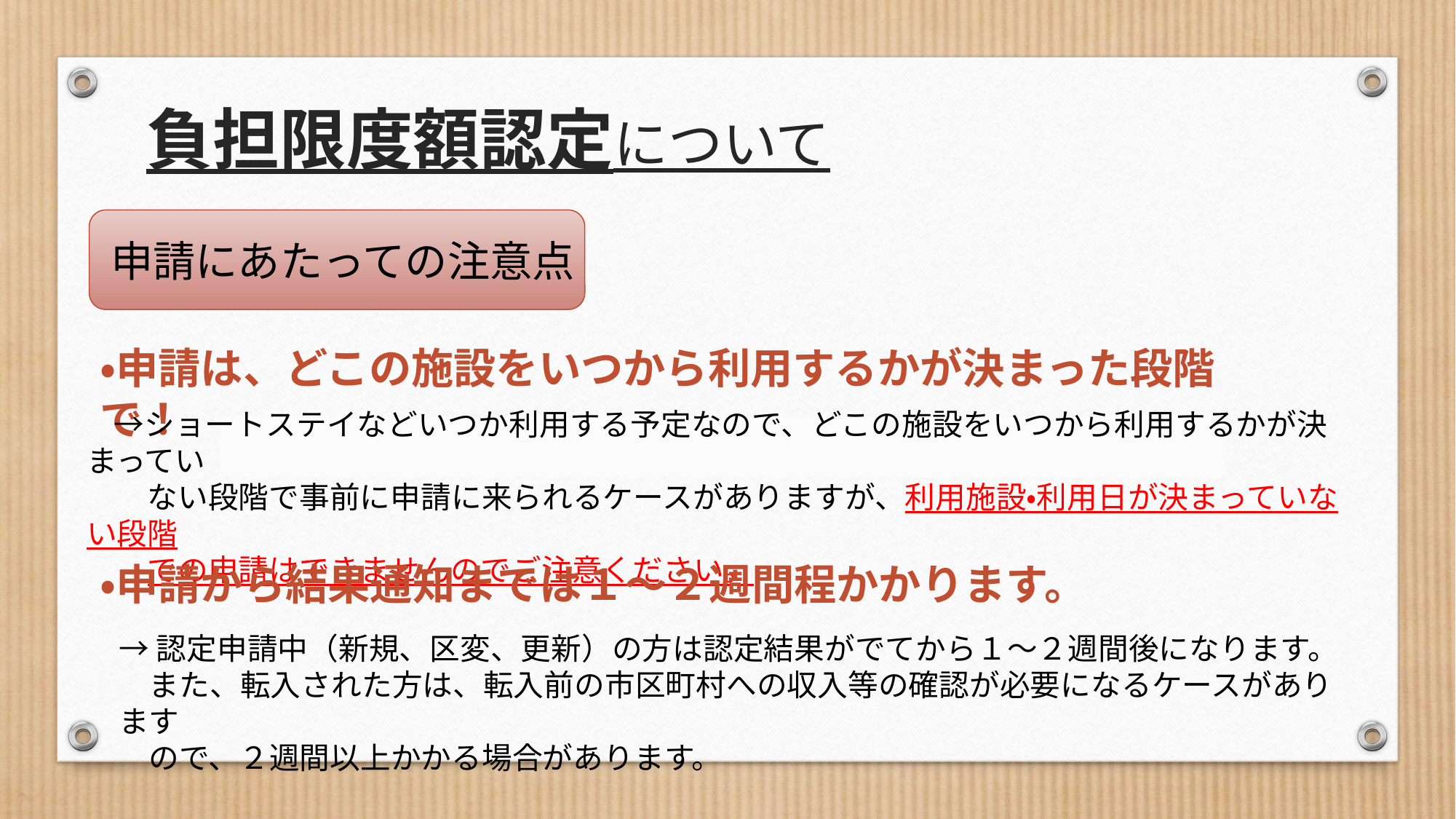

# 負担限度額認定について

申請にあたっての注意点
・申請は、どこの施設をいつから利用するかが決まった段階で！
　→ショートステイなどいつか利用する予定なので、どこの施設をいつから利用するかが決まってい
　　ない段階で事前に申請に来られるケースがありますが、利用施設・利用日が決まっていない段階
　　での申請はできませんのでご注意ください。

・申請から結果通知までは１～２週間程かかります。
→認定申請中（新規、区変、更新）の方は認定結果がでてから１～２週間後になります。
　また、転入された方は、転入前の市区町村への収入等の確認が必要になるケースがあります
　ので、２週間以上かかる場合があります。